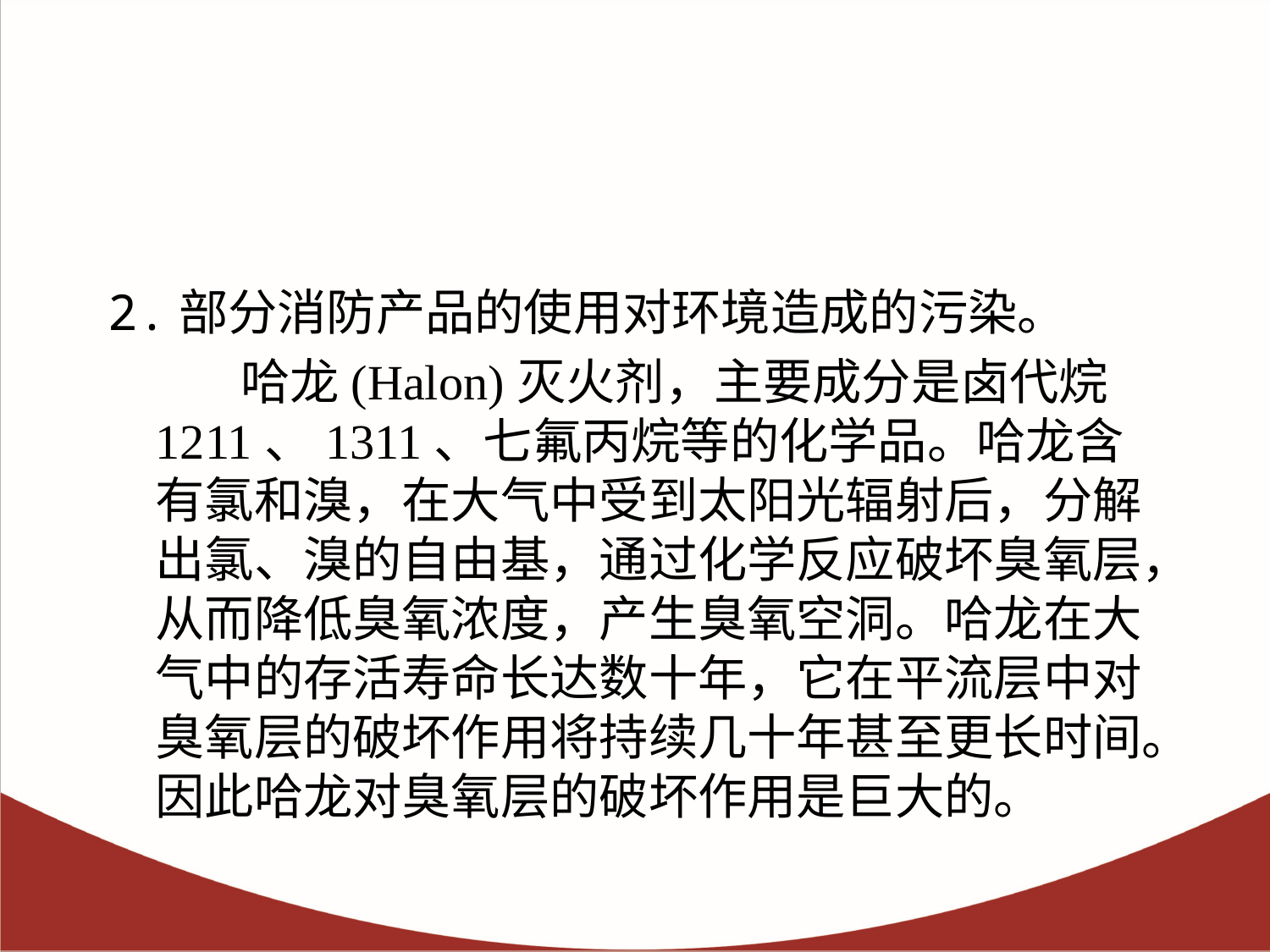

#
2.部分消防产品的使用对环境造成的污染。
           哈龙(Halon)灭火剂，主要成分是卤代烷1211、1311、七氟丙烷等的化学品。哈龙含有氯和溴，在大气中受到太阳光辐射后，分解出氯、溴的自由基，通过化学反应破坏臭氧层，从而降低臭氧浓度，产生臭氧空洞。哈龙在大气中的存活寿命长达数十年，它在平流层中对臭氧层的破坏作用将持续几十年甚至更长时间。因此哈龙对臭氧层的破坏作用是巨大的。